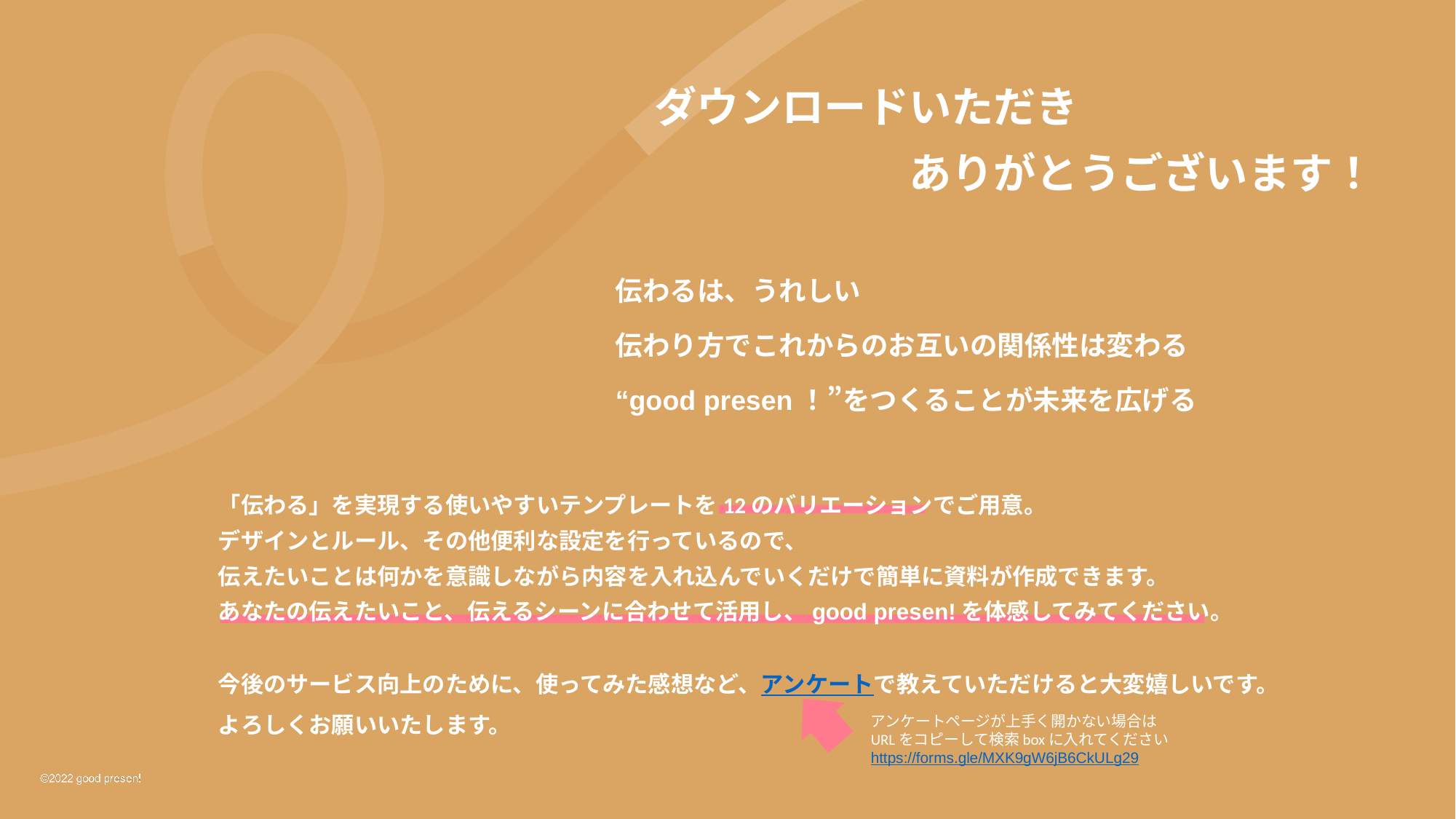

ダウンロードいただき
　　　　　　ありがとうございます！
伝わるは、うれしい
伝わり方でこれからのお互いの関係性は変わる
“good presen！”をつくることが未来を広げる
「伝わる」を実現する使いやすいテンプレートを12のバリエーションでご用意。
デザインとルール、その他便利な設定を行っているので、
伝えたいことは何かを意識しながら内容を入れ込んでいくだけで簡単に資料が作成できます。
あなたの伝えたいこと、伝えるシーンに合わせて活用し、good presen!を体感してみてください。

今後のサービス向上のために、使ってみた感想など、アンケートで教えていただけると大変嬉しいです。
よろしくお願いいたします。

アンケートページが上手く開かない場合は
URLをコピーして検索boxに入れてください
https://forms.gle/MXK9gW6jB6CkULg29